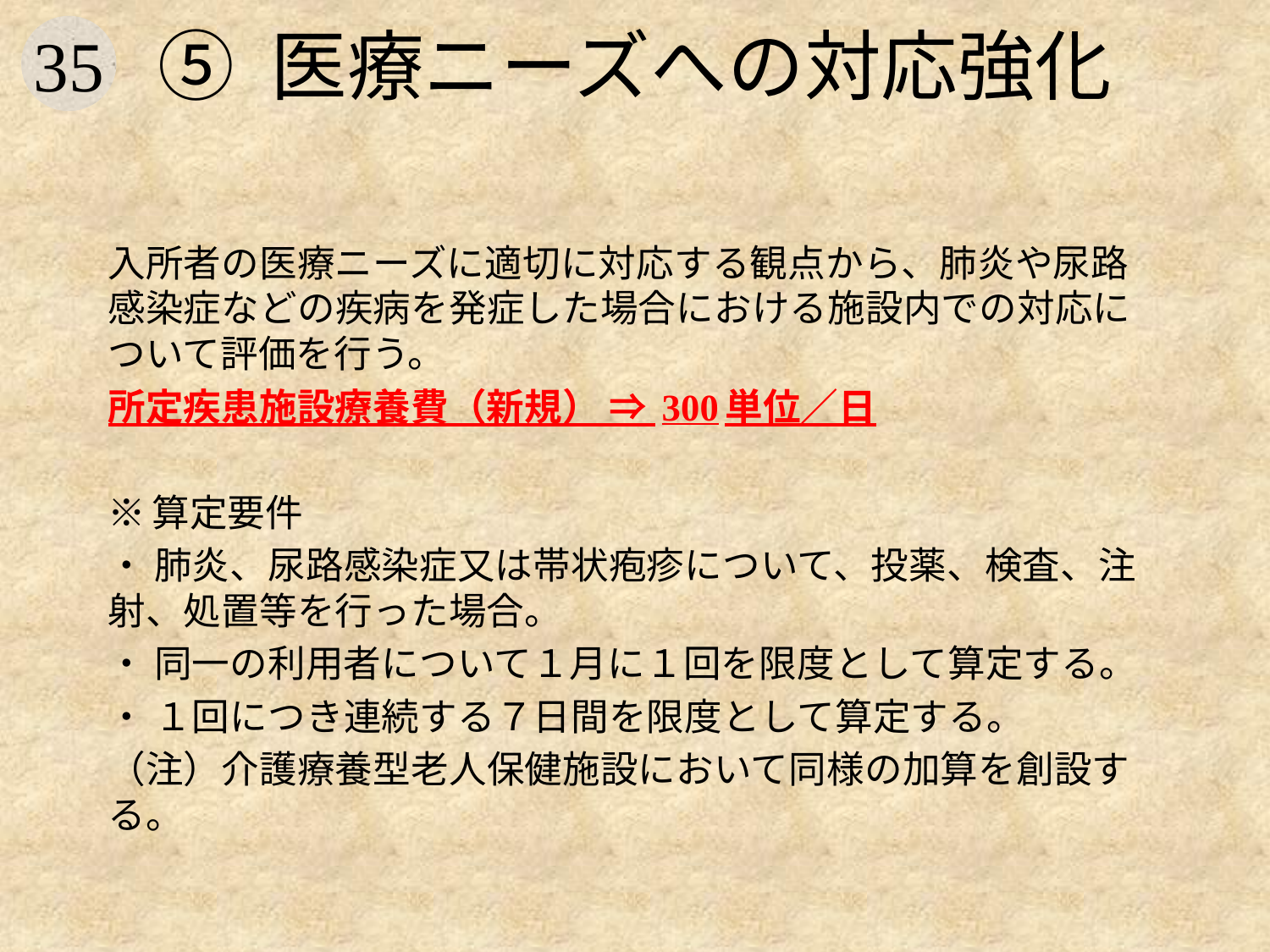

# ⑤ 医療ニーズへの対応強化
入所者の医療ニーズに適切に対応する観点から、肺炎や尿路感染症などの疾病を発症した場合における施設内での対応について評価を行う。
所定疾患施設療養費（新規） ⇒ 300単位／日

※算定要件
・ 肺炎、尿路感染症又は帯状疱疹について、投薬、検査、注射、処置等を行った場合。
・ 同一の利用者について１月に１回を限度として算定する。
・ １回につき連続する７日間を限度として算定する。
（注）介護療養型老人保健施設において同様の加算を創設する。